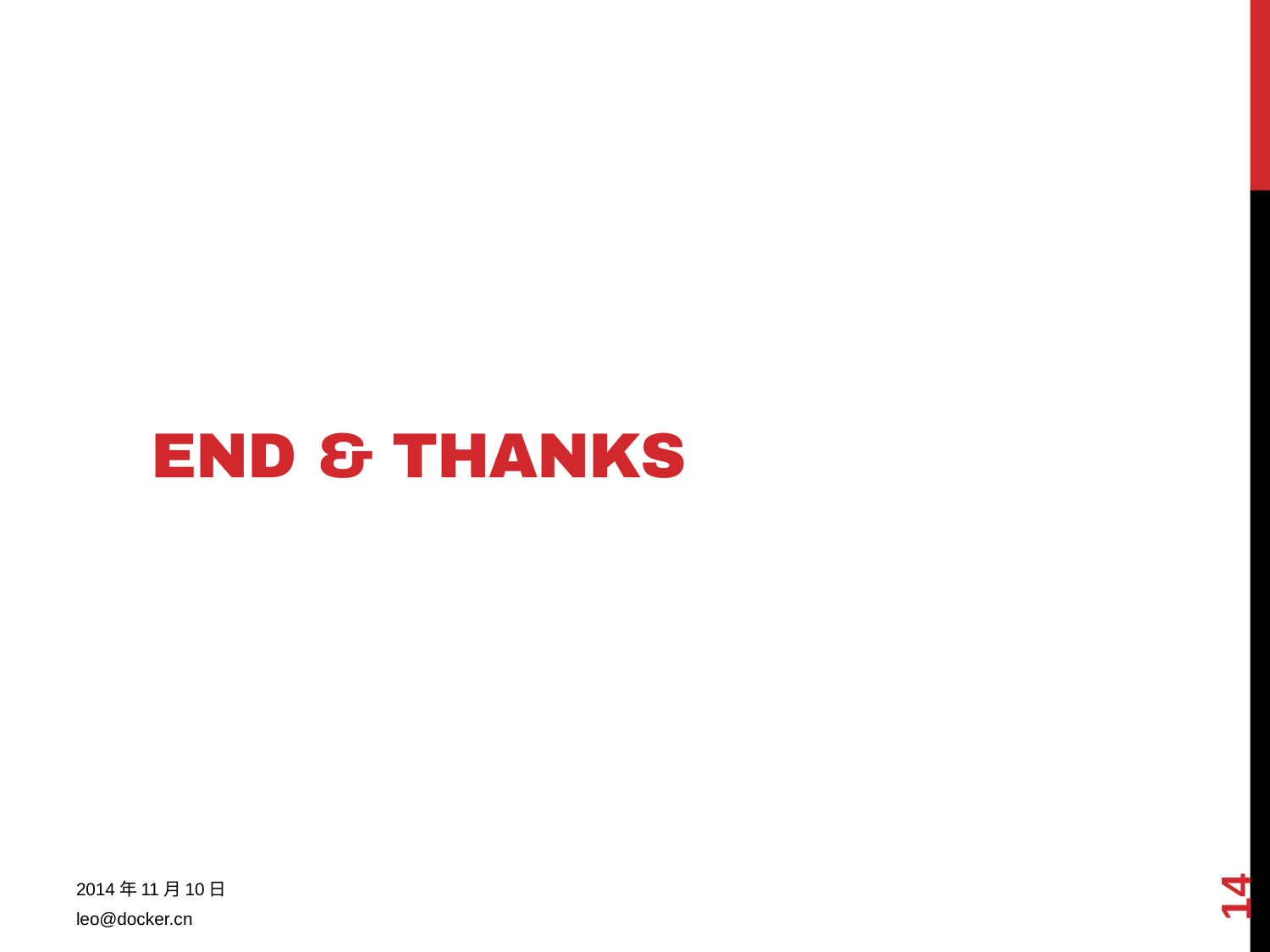

# End & Thanks
14
2014年11月10日
leo@docker.cn